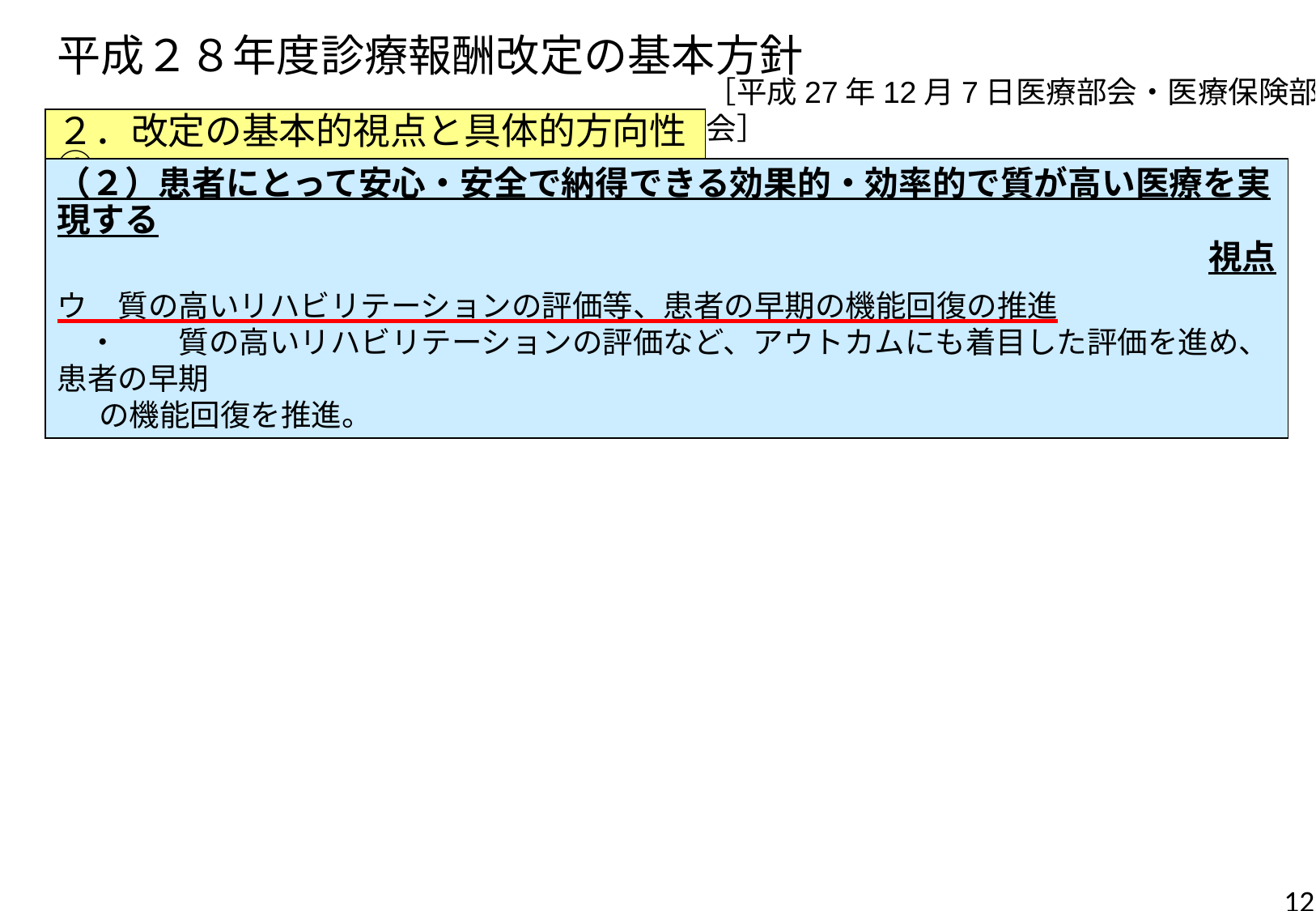

# 平成２８年度診療報酬改定の基本方針
［平成27年12月7日医療部会・医療保険部会］
２．改定の基本的視点と具体的方向性④
（２）患者にとって安心・安全で納得できる効果的・効率的で質が高い医療を実現する
視点
ウ　質の高いリハビリテーションの評価等、患者の早期の機能回復の推進
　・　　質の高いリハビリテーションの評価など、アウトカムにも着目した評価を進め、患者の早期
     の機能回復を推進。
12